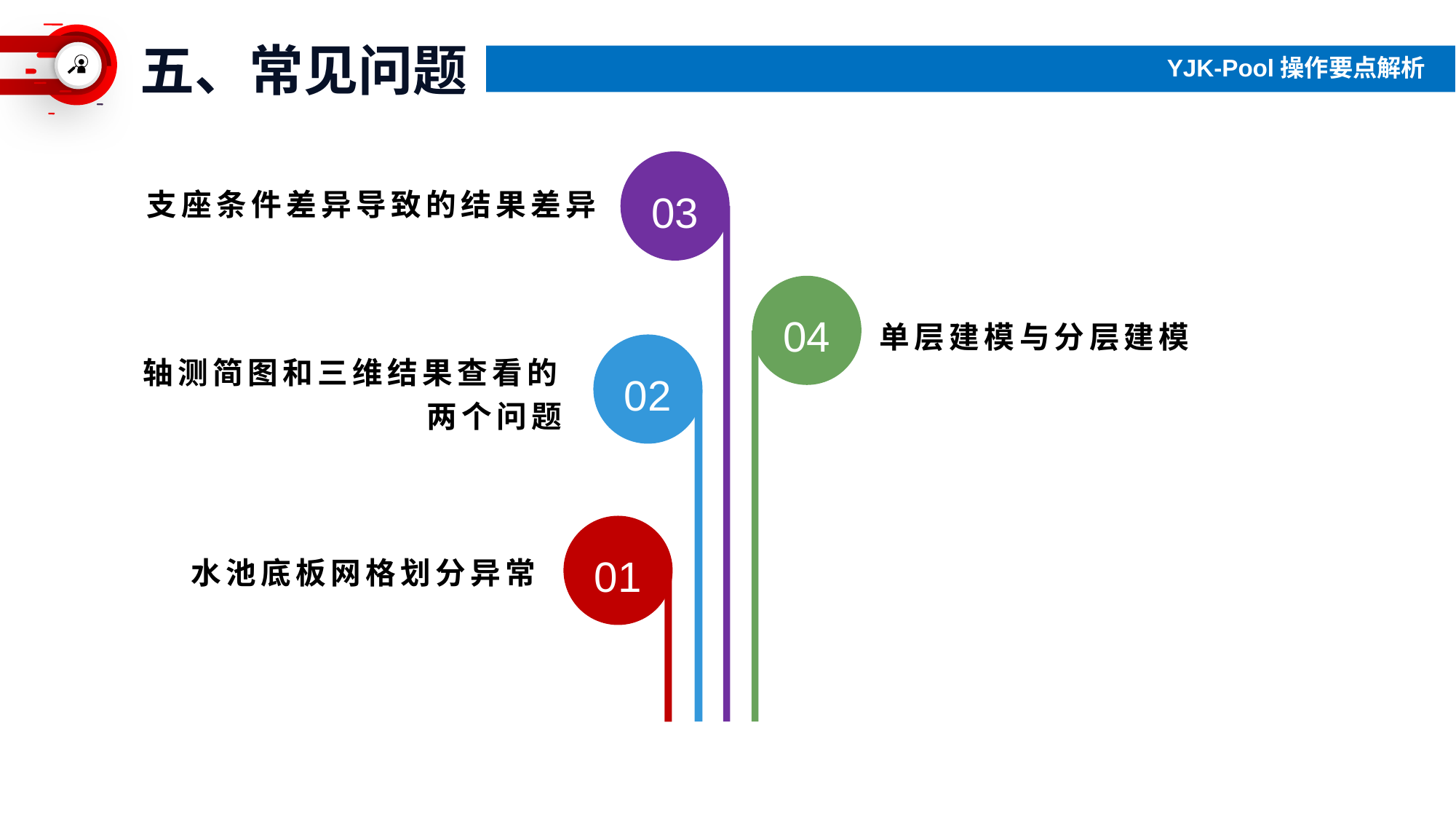

五、常见问题

YJK-Pool操作要点解析

03
支座条件差异导致的结果差异

04
单层建模与分层建模

02
轴测简图和三维结果查看的两个问题

01
水池底板网格划分异常